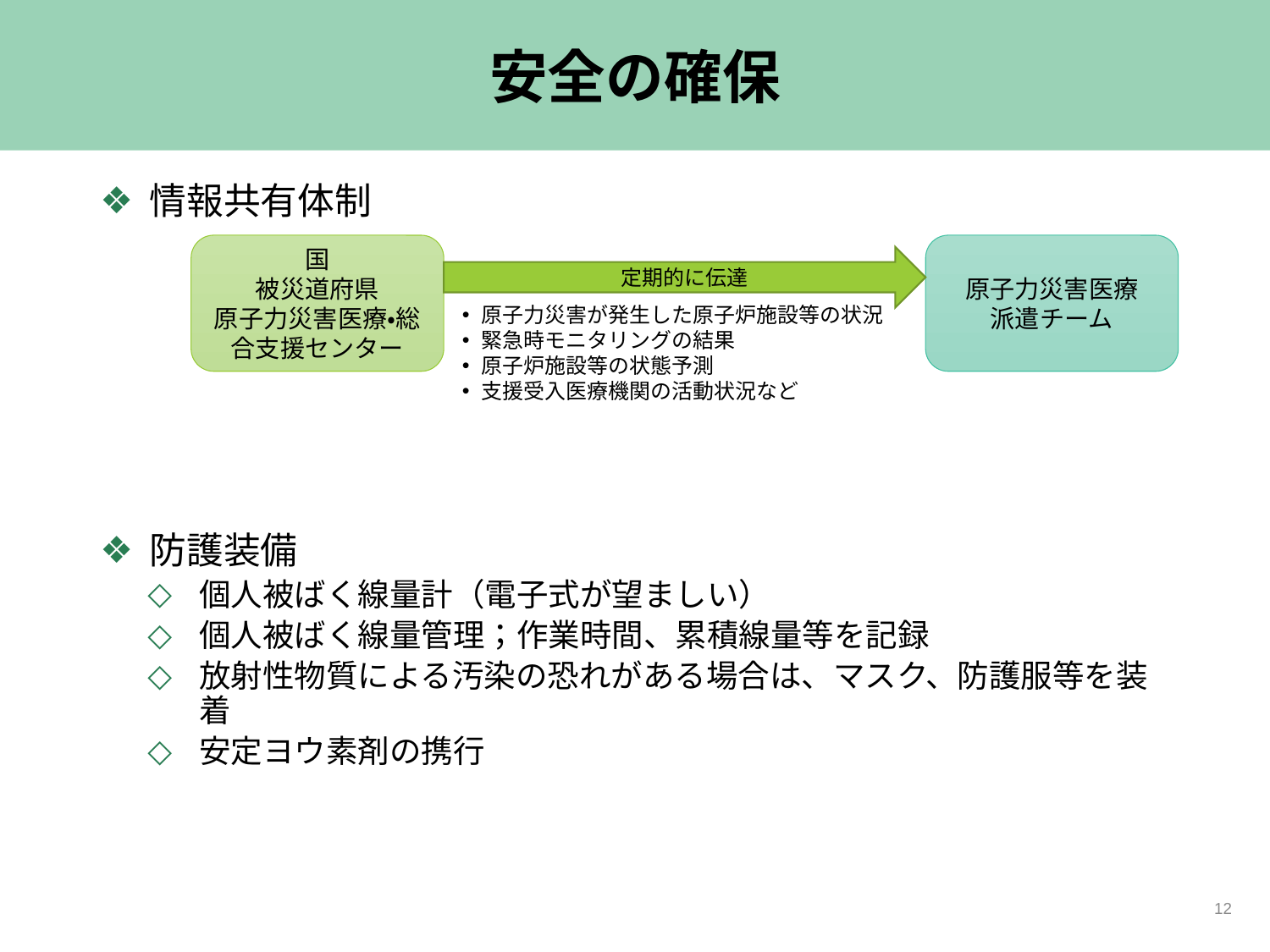

# 安全の確保
情報共有体制

防護装備
個人被ばく線量計（電子式が望ましい）
個人被ばく線量管理；作業時間、累積線量等を記録
放射性物質による汚染の恐れがある場合は、マスク、防護服等を装着
安定ヨウ素剤の携行
国
被災道府県
原子力災害医療・総合支援センター
原子力災害医療
派遣チーム

定期的に伝達
原子力災害が発生した原子炉施設等の状況
緊急時モニタリングの結果
原子炉施設等の状態予測
支援受入医療機関の活動状況など
12